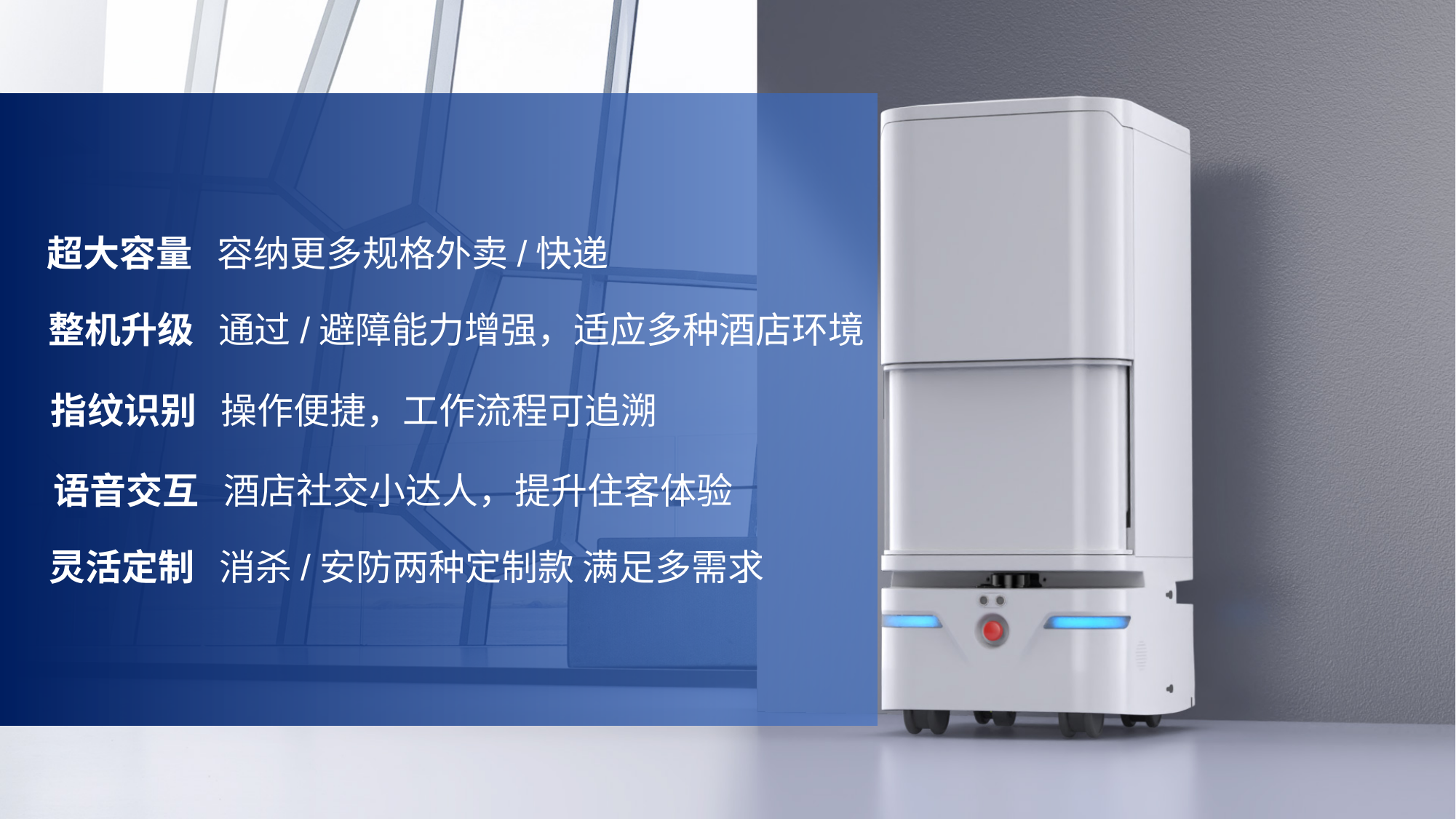

超大容量   容纳更多规格外卖/快递
整机升级   通过/避障能力增强，适应多种酒店环境
指纹识别   操作便捷，工作流程可追溯
语音交互   酒店社交小达人，提升住客体验
灵活定制   消杀/安防两种定制款 满足多需求